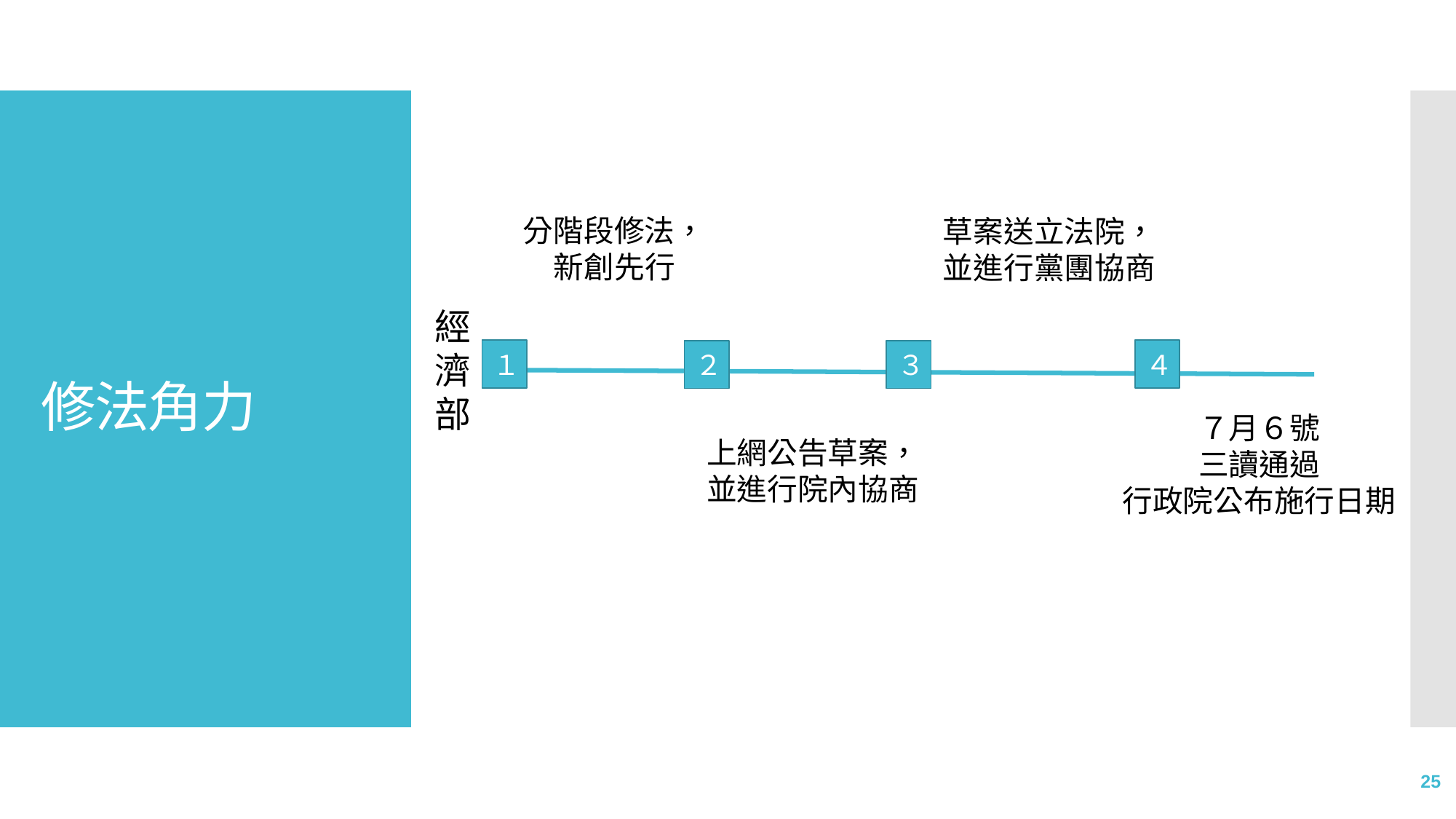

# 修法角力
分階段修法，
新創先行
草案送立法院，
並進行黨團協商
經濟部
１
４
２
３
７月６號
三讀通過
行政院公布施行日期
上網公告草案，
並進行院內協商
25